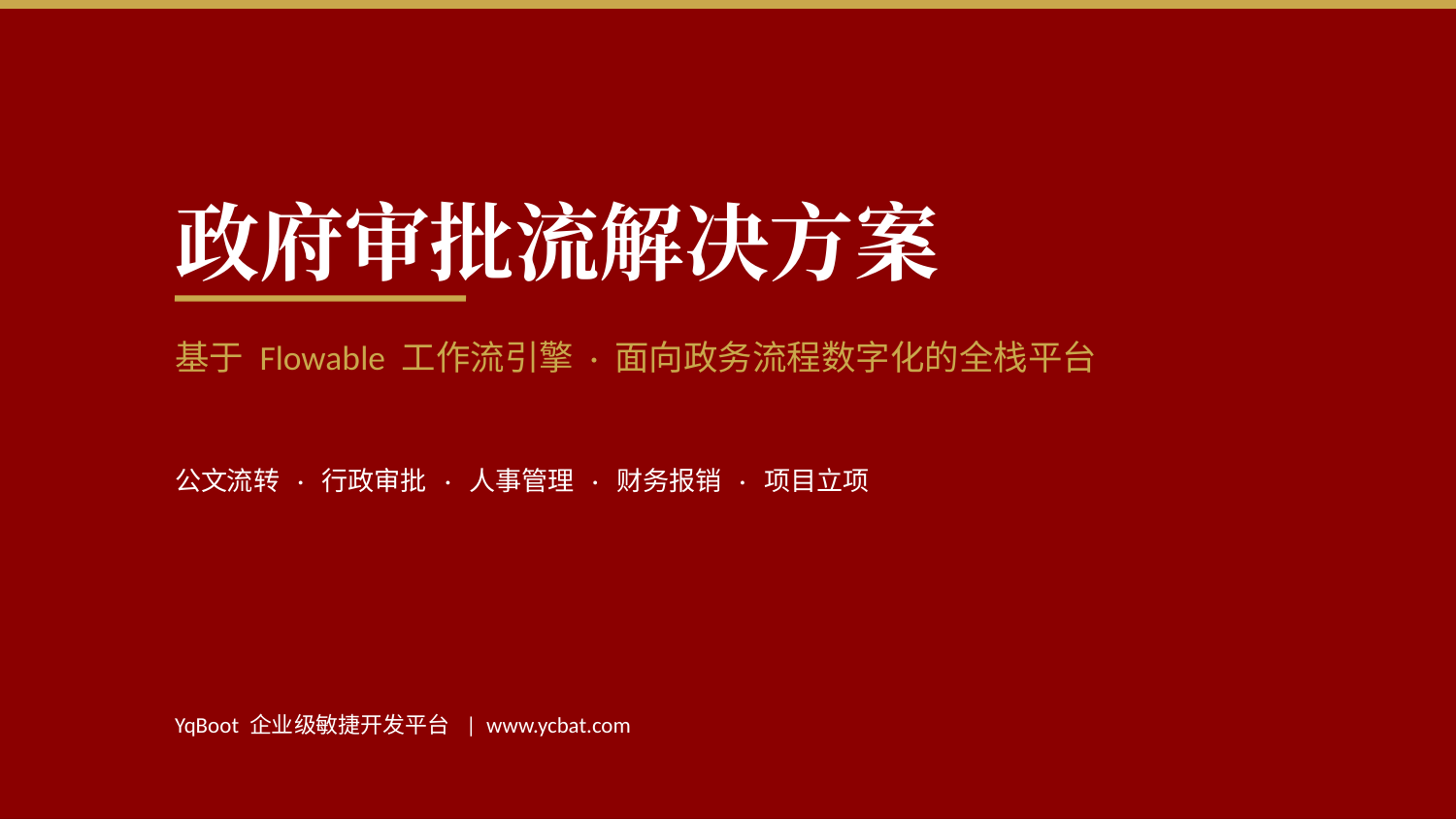

政府审批流解决方案

基于 Flowable 工作流引擎 · 面向政务流程数字化的全栈平台
公文流转  ·  行政审批  ·  人事管理  ·  财务报销  ·  项目立项
YqBoot 企业级敏捷开发平台  |  www.ycbat.com